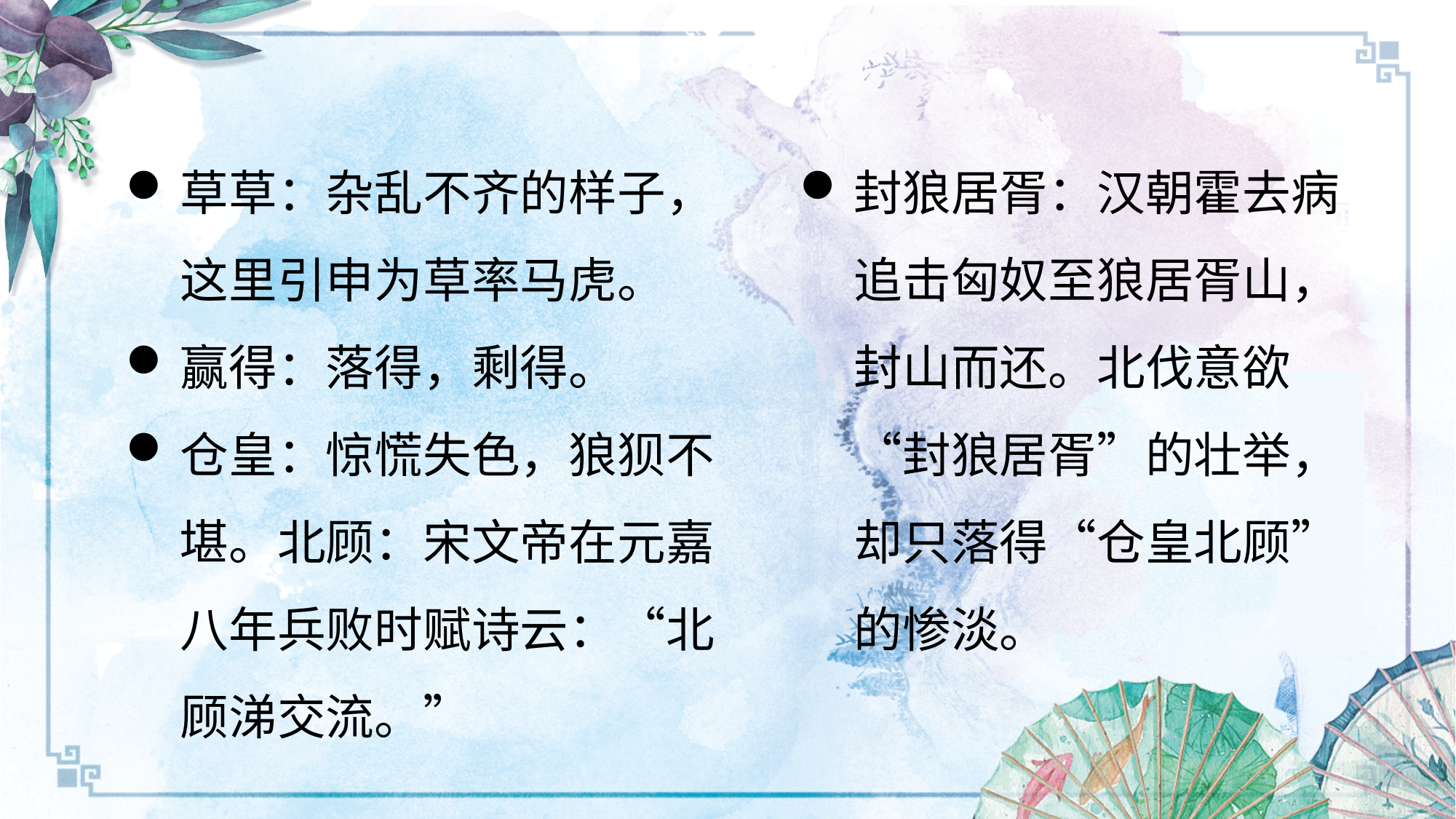

草草：杂乱不齐的样子，这里引申为草率马虎。
赢得：落得，剩得。
仓皇：惊慌失色，狼狈不堪。北顾：宋文帝在元嘉八年兵败时赋诗云：“北顾涕交流。”
封狼居胥：汉朝霍去病追击匈奴至狼居胥山，封山而还。北伐意欲“封狼居胥”的壮举，却只落得“仓皇北顾”的惨淡。